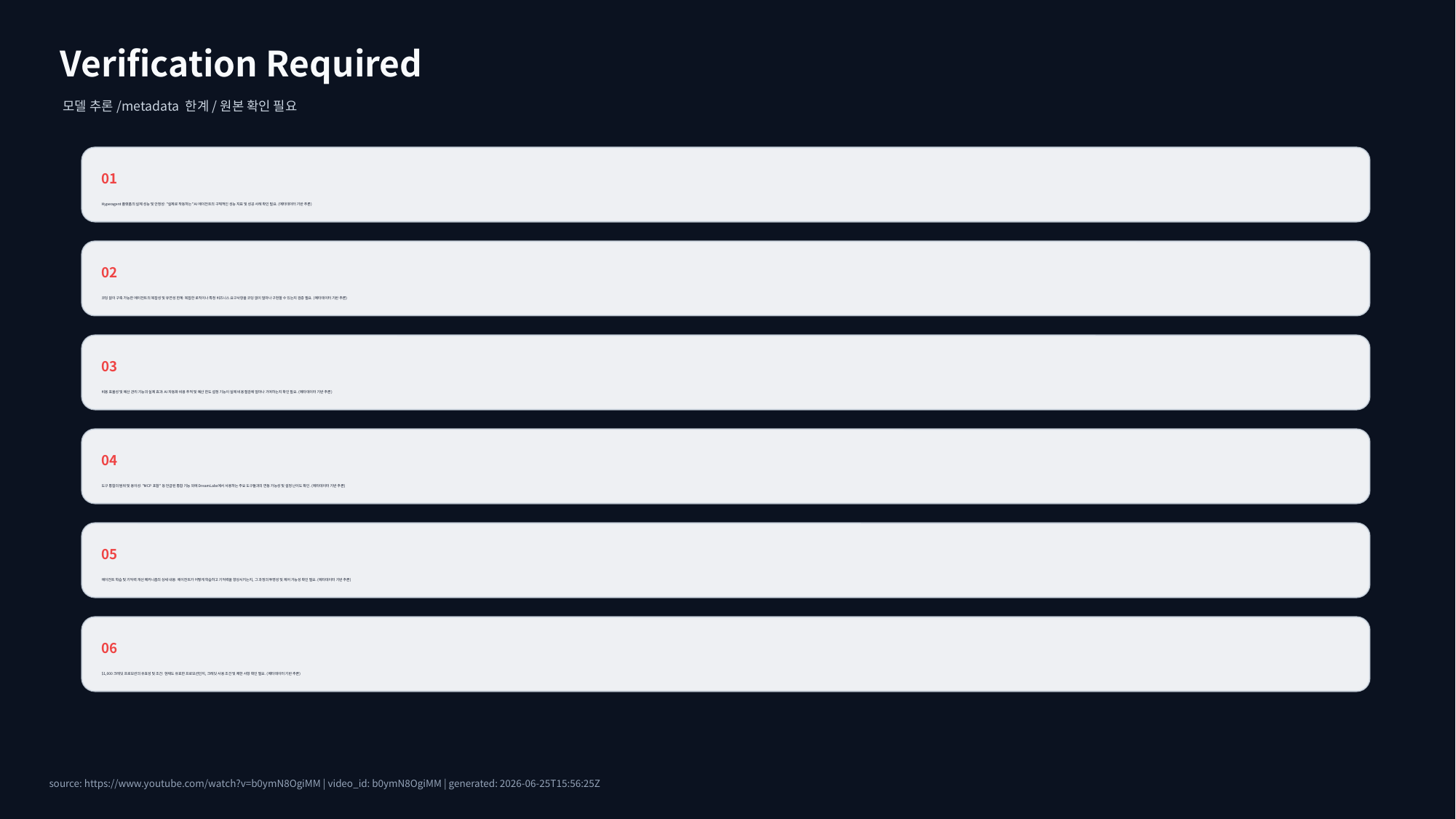

Verification Required
모델 추론/metadata 한계/원본 확인 필요

01
Hyperagent 플랫폼의 실제 성능 및 안정성: "실제로 작동하는" AI 에이전트의 구체적인 성능 지표 및 성공 사례 확인 필요. (메타데이터 기반 추론)

02
코딩 없이 구축 가능한 에이전트의 복잡성 및 유연성 한계: 복잡한 로직이나 특정 비즈니스 요구사항을 코딩 없이 얼마나 구현할 수 있는지 검증 필요. (메타데이터 기반 추론)

03
비용 효율성 및 예산 관리 기능의 실제 효과: AI 자동화 비용 추적 및 예산 한도 설정 기능이 실제 비용 절감에 얼마나 기여하는지 확인 필요. (메타데이터 기반 추론)

04
도구 통합의 범위 및 용이성: "MCP 포함" 등 언급된 통합 기능 외에 DreamLabs에서 사용하는 주요 도구들과의 연동 가능성 및 설정 난이도 확인. (메타데이터 기반 추론)

05
에이전트 학습 및 기억력 개선 메커니즘의 상세 내용: 에이전트가 어떻게 학습하고 기억력을 향상시키는지, 그 과정의 투명성 및 제어 가능성 확인 필요. (메타데이터 기반 추론)

06
$1,000 크레딧 프로모션의 유효성 및 조건: 현재도 유효한 프로모션인지, 크레딧 사용 조건 및 제한 사항 확인 필요. (메타데이터 기반 추론)
source: https://www.youtube.com/watch?v=b0ymN8OgiMM | video_id: b0ymN8OgiMM | generated: 2026-06-25T15:56:25Z